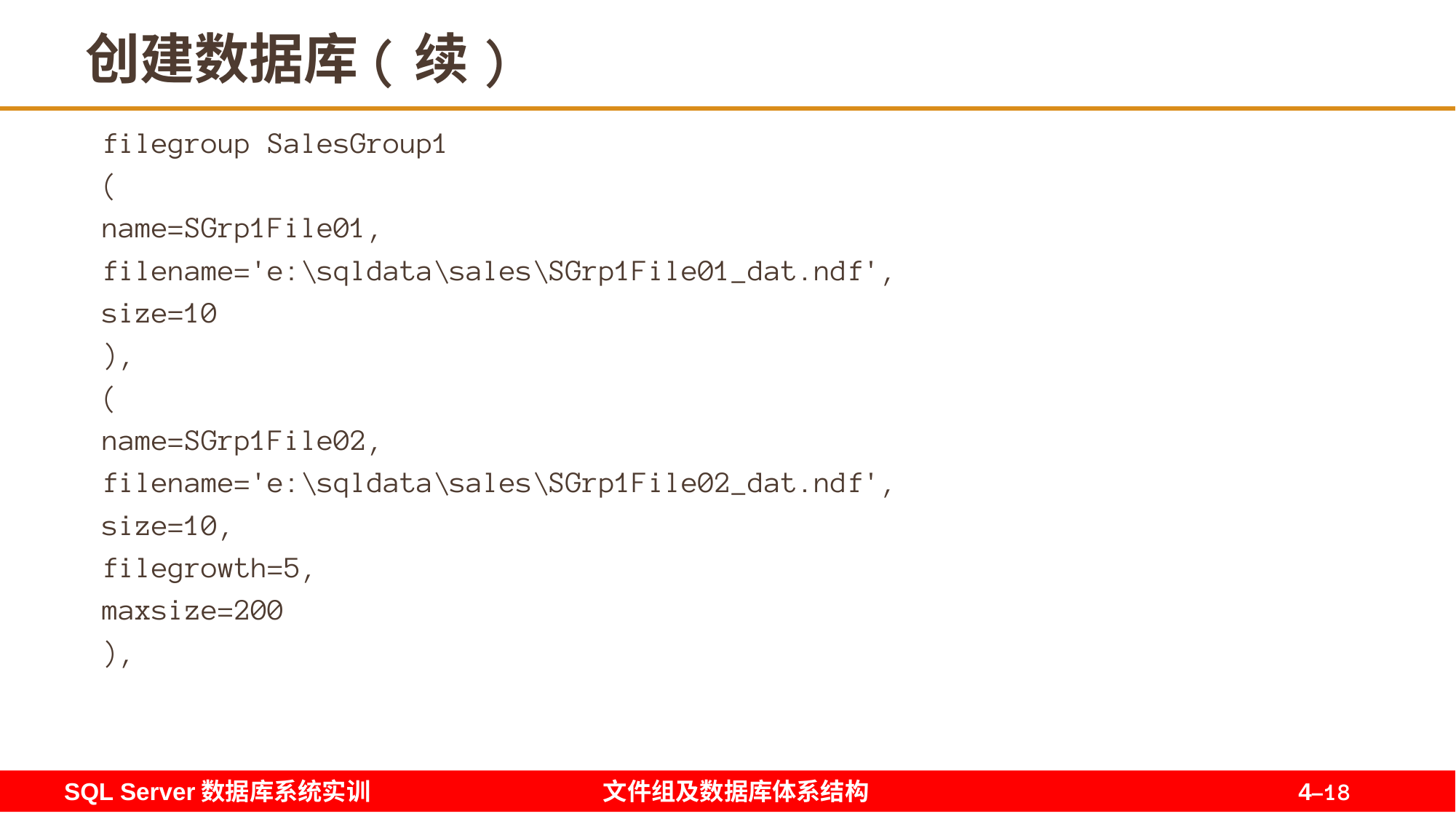

18
# 创建数据库(续)
filegroup SalesGroup1
(
name=SGrp1File01,
filename='e:\sqldata\sales\SGrp1File01_dat.ndf',
size=10
),
(
name=SGrp1File02,
filename='e:\sqldata\sales\SGrp1File02_dat.ndf',
size=10,
filegrowth=5,
maxsize=200
),